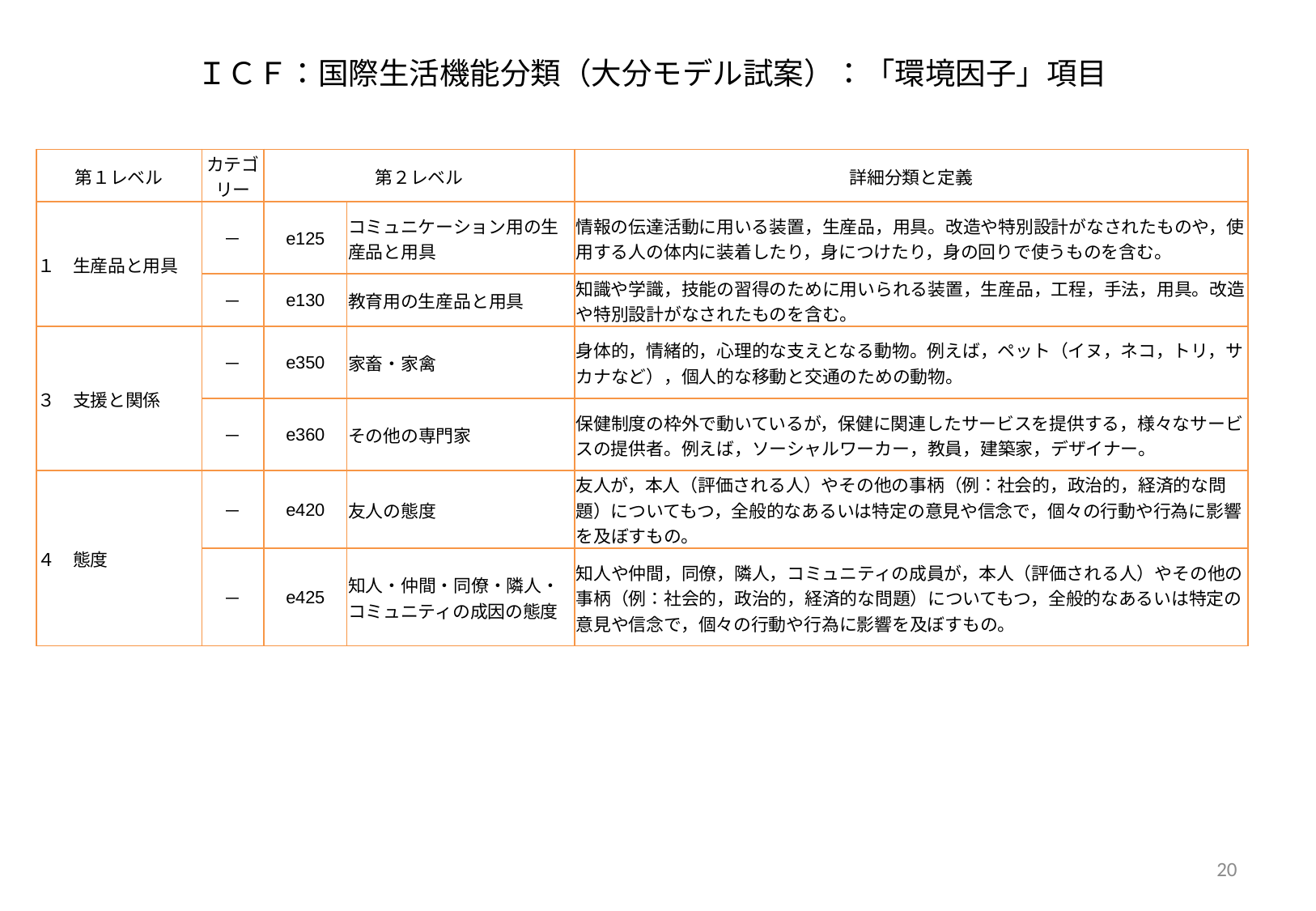

ＩＣＦ：国際生活機能分類（大分モデル試案）：「環境因子」項目
| 第１レベル | カテゴリー | 第２レベル |  | 詳細分類と定義 |
| --- | --- | --- | --- | --- |
| １　生産品と用具 | － | e125 | コミュニケーション用の生産品と用具 | 情報の伝達活動に用いる装置，生産品，用具。改造や特別設計がなされたものや，使用する人の体内に装着したり，身につけたり，身の回りで使うものを含む。 |
|  | － | e130 | 教育用の生産品と用具 | 知識や学識，技能の習得のために用いられる装置，生産品，工程，手法，用具。改造や特別設計がなされたものを含む。 |
| ３　支援と関係 | － | e350 | 家畜・家禽 | 身体的，情緒的，心理的な支えとなる動物。例えば，ペット（イヌ，ネコ，トリ，サカナなど），個人的な移動と交通のための動物。 |
|  | － | e360 | その他の専門家 | 保健制度の枠外で動いているが，保健に関連したサービスを提供する，様々なサービスの提供者。例えば，ソーシャルワーカー，教員，建築家，デザイナー。 |
| ４　態度 | － | e420 | 友人の態度 | 友人が，本人（評価される人）やその他の事柄（例：社会的，政治的，経済的な問題）についてもつ，全般的なあるいは特定の意見や信念で，個々の行動や行為に影響を及ぼすもの。 |
|  | － | e425 | 知人・仲間・同僚・隣人・コミュニティの成因の態度 | 知人や仲間，同僚，隣人，コミュニティの成員が，本人（評価される人）やその他の事柄（例：社会的，政治的，経済的な問題）についてもつ，全般的なあるいは特定の意見や信念で，個々の行動や行為に影響を及ぼすもの。 |
20